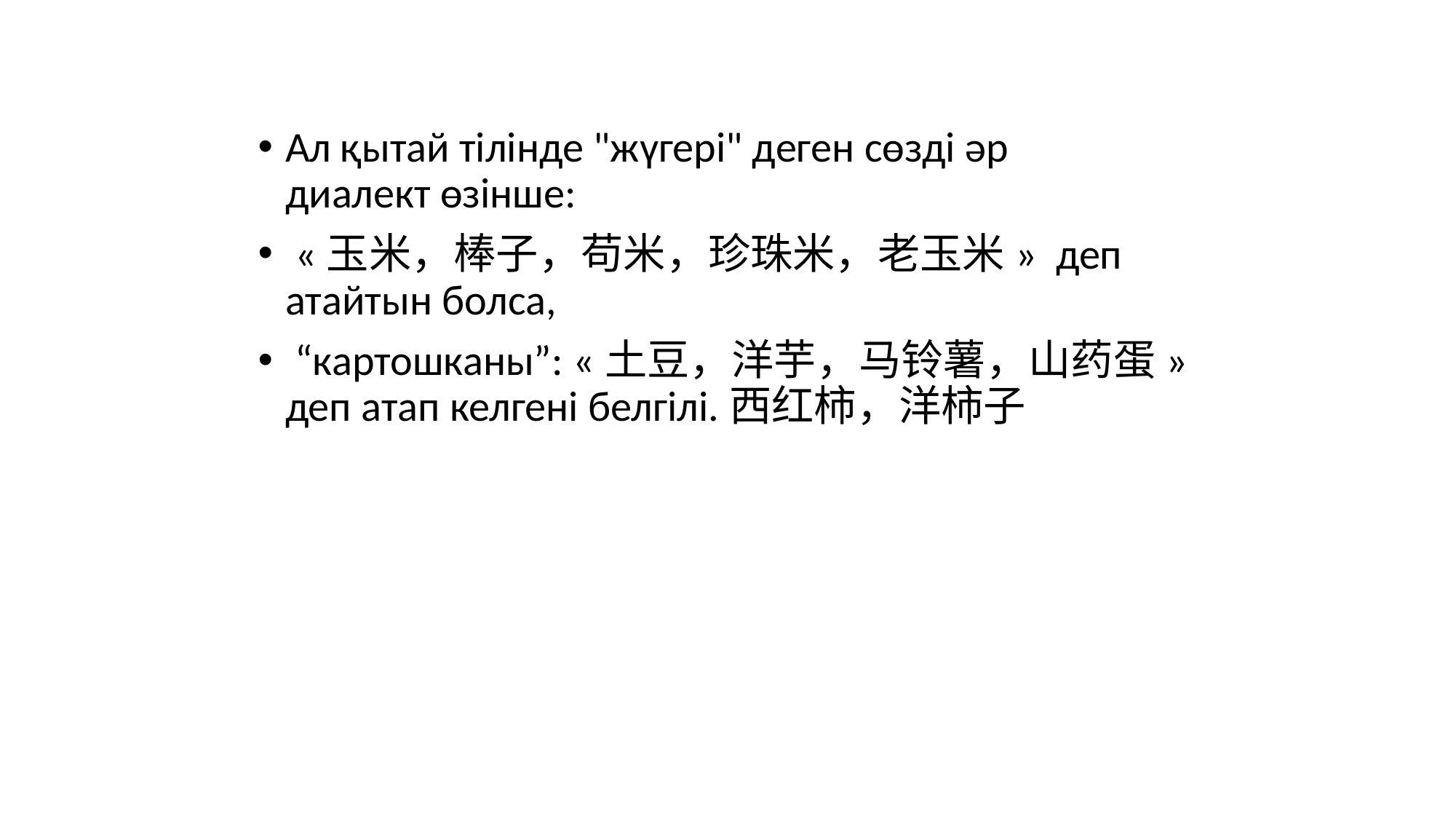

Ал қытай тілінде "жүгері" деген сөзді әр
диалект өзінше:
 «玉米，棒子，苟米，珍珠米，老玉米»  деп атайтын болса,
 “картошканы”: «土豆，洋芋，马铃薯，山药蛋» деп атап келгені белгілі.西红柿，洋柿子